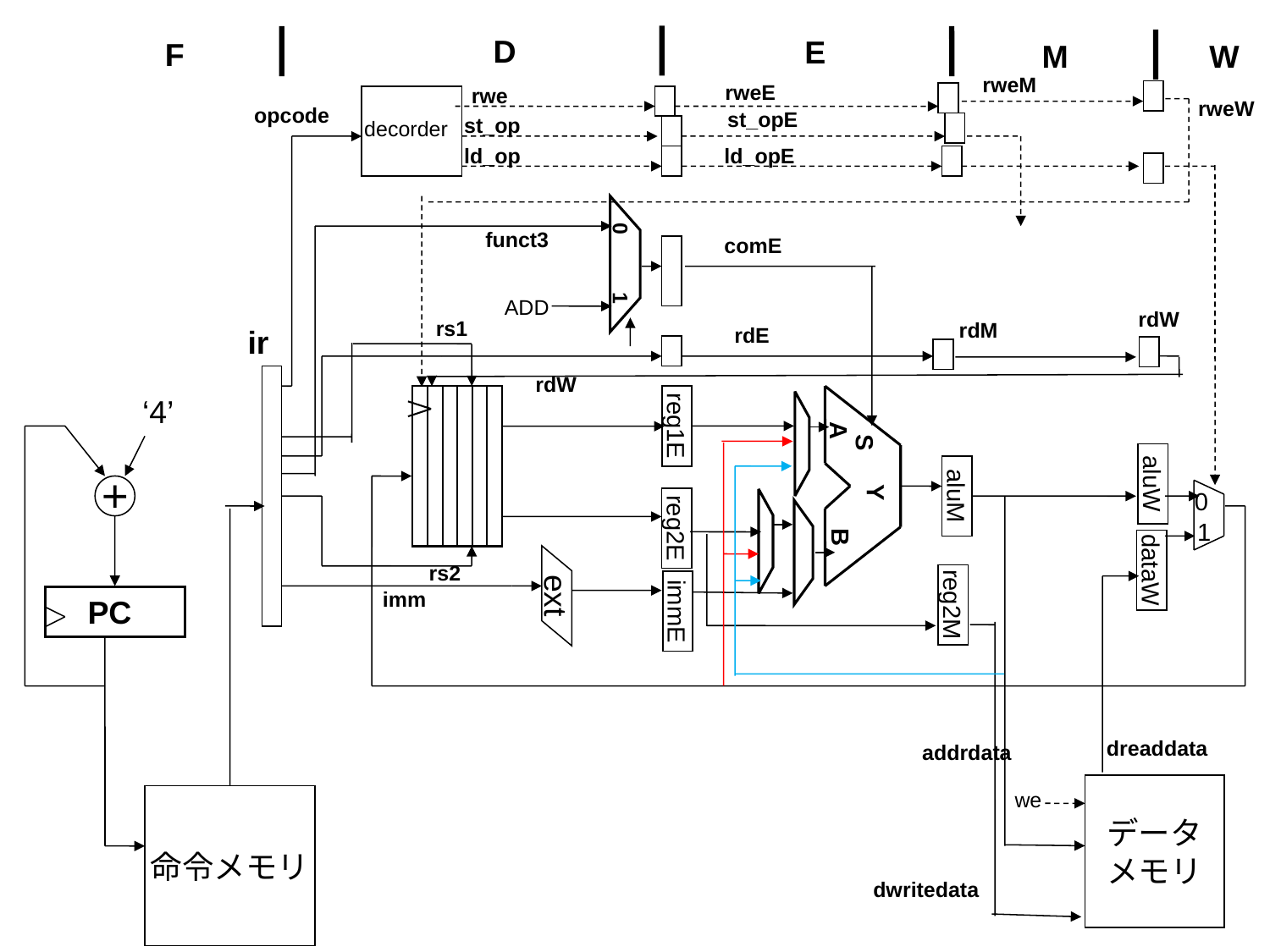

D

E

F

M
W
rweM
rweE
rwe

rweW
opcode

st_opE

st_op

decorder

ld_op

ld_opE

funct3
0

comE

ADD
1
rdW

rs1
rdM
ir
rdE

rdW

‘4’

A
reg1E

S

aluW
Y

＋

0

1
aluM

reg2E
B

rs2

dataW

imm

ext
PC

reg2M

immE

dreaddata
addrdata
データ
メモリ
we
命令メモリ

dwritedata